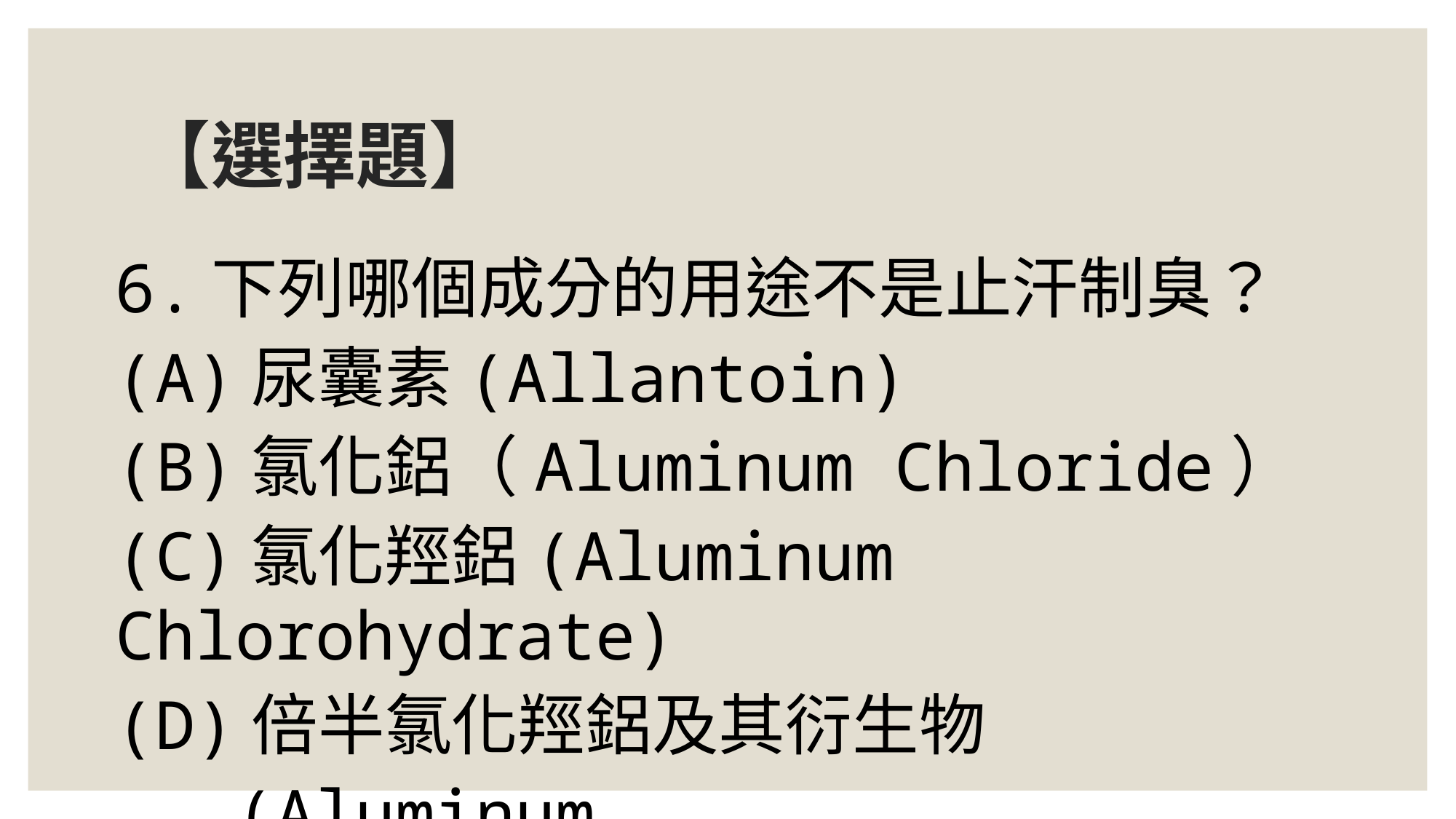

# 【選擇題】
6.下列哪個成分的用途不是止汗制臭？
(A)尿囊素(Allantoin)
(B)氯化鋁（Aluminum Chloride）
(C)氯化羥鋁(Aluminum Chlorohydrate)
(D)倍半氯化羥鋁及其衍生物
   (Aluminum sesquichlorohydrate)